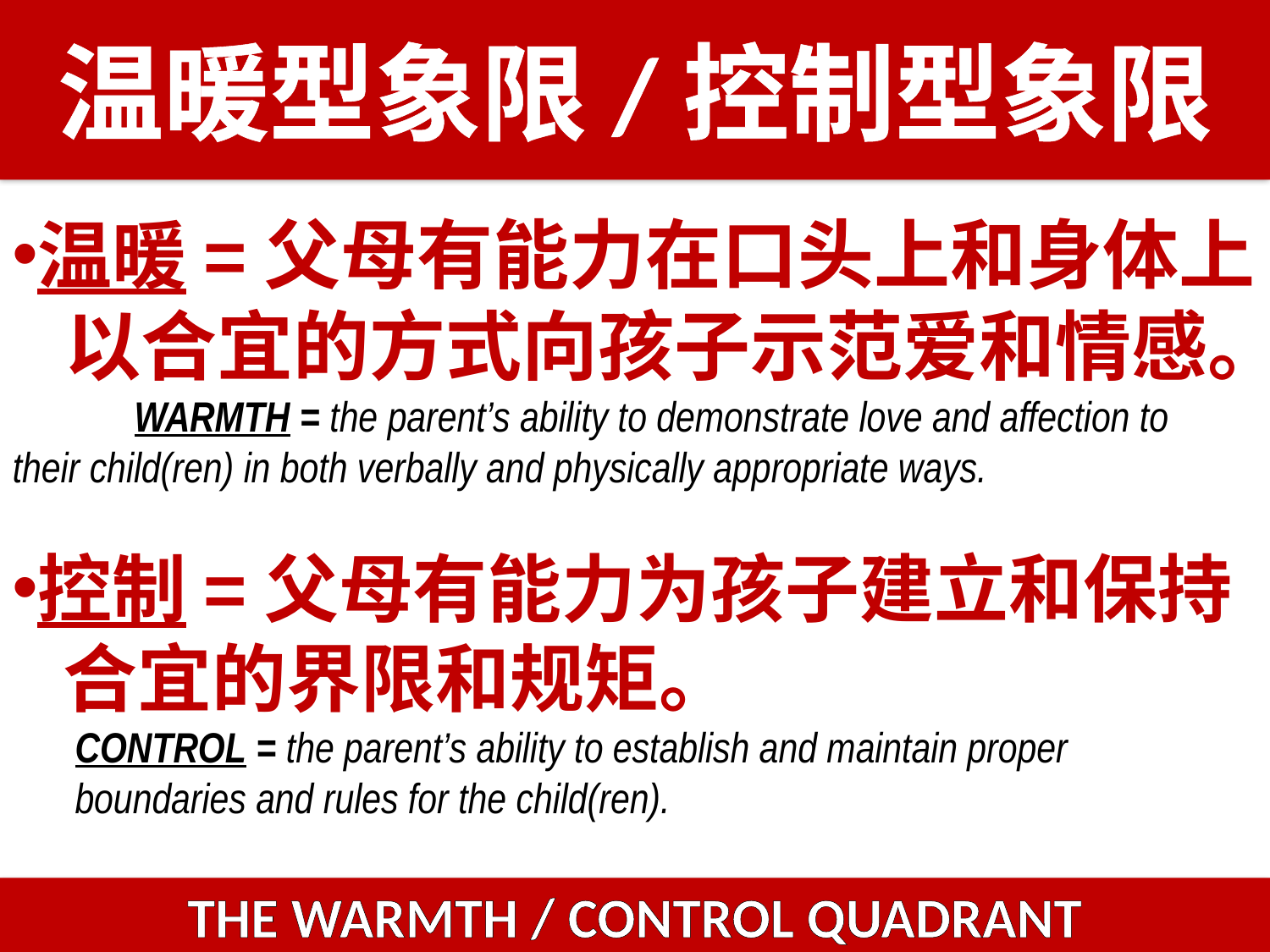

温暖型象限/控制型象限
温暖= 父母有能力在口头上和身体上
  以合宜的方式向孩子示范爱和情感。	WARMTH = the parent’s ability to demonstrate love and affection to  	their child(ren) in both verbally and physically appropriate ways.

控制=父母有能力为孩子建立和保持
  合宜的界限和规矩。
	CONTROL = the parent’s ability to establish and maintain proper 	boundaries and rules for the child(ren).
THE WARMTH / CONTROL QUADRANT